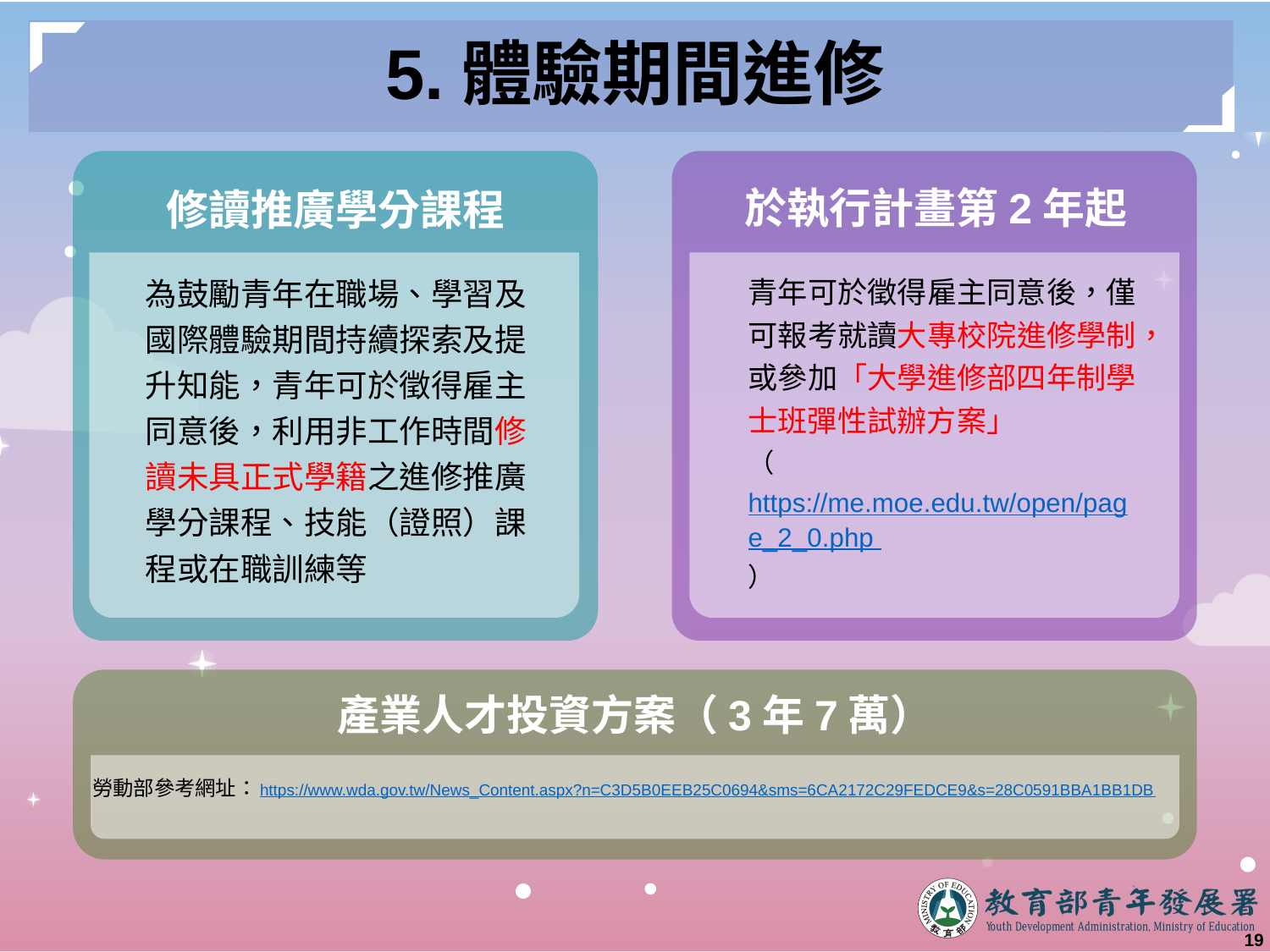

# 5.體驗期間進修

於執行計畫第2年起

青年可於徵得雇主同意後，僅可報考就讀大專校院進修學制，或參加「大學進修部四年制學士班彈性試辦方案」
（ https://me.moe.edu.tw/open/page_2_0.php ）

修讀推廣學分課程

為鼓勵青年在職場、學習及國際體驗期間持續探索及提升知能，青年可於徵得雇主同意後，利用非工作時間修讀未具正式學籍之進修推廣學分課程、技能（證照）課程或在職訓練等

產業人才投資方案（3年7萬）
勞動部參考網址：https://www.wda.gov.tw/News_Content.aspx?n=C3D5B0EEB25C0694&sms=6CA2172C29FEDCE9&s=28C0591BBA1BB1DB

19